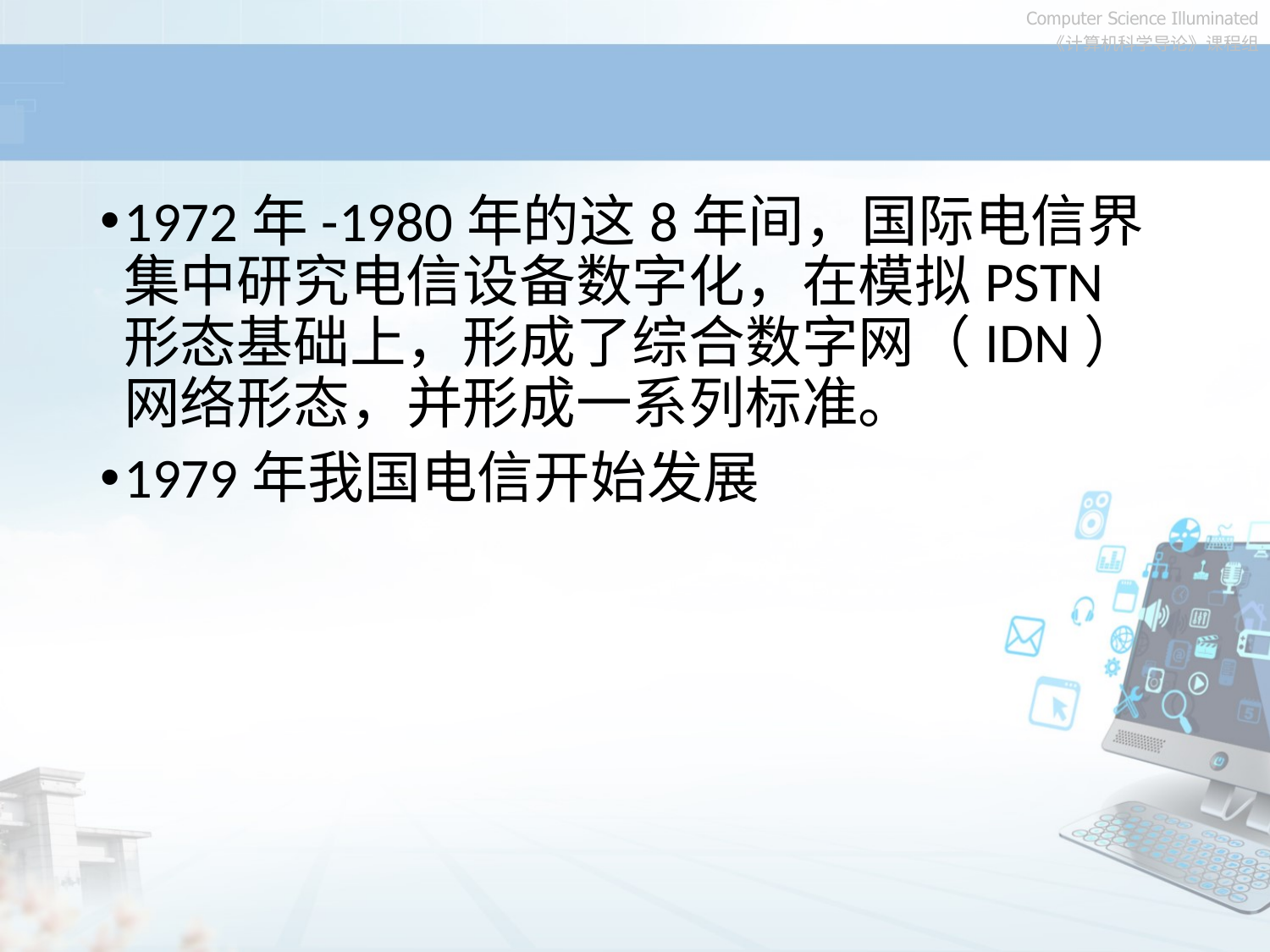

#
1972年-1980年的这8年间，国际电信界集中研究电信设备数字化，在模拟PSTN形态基础上，形成了综合数字网（IDN）网络形态，并形成一系列标准。
1979年我国电信开始发展